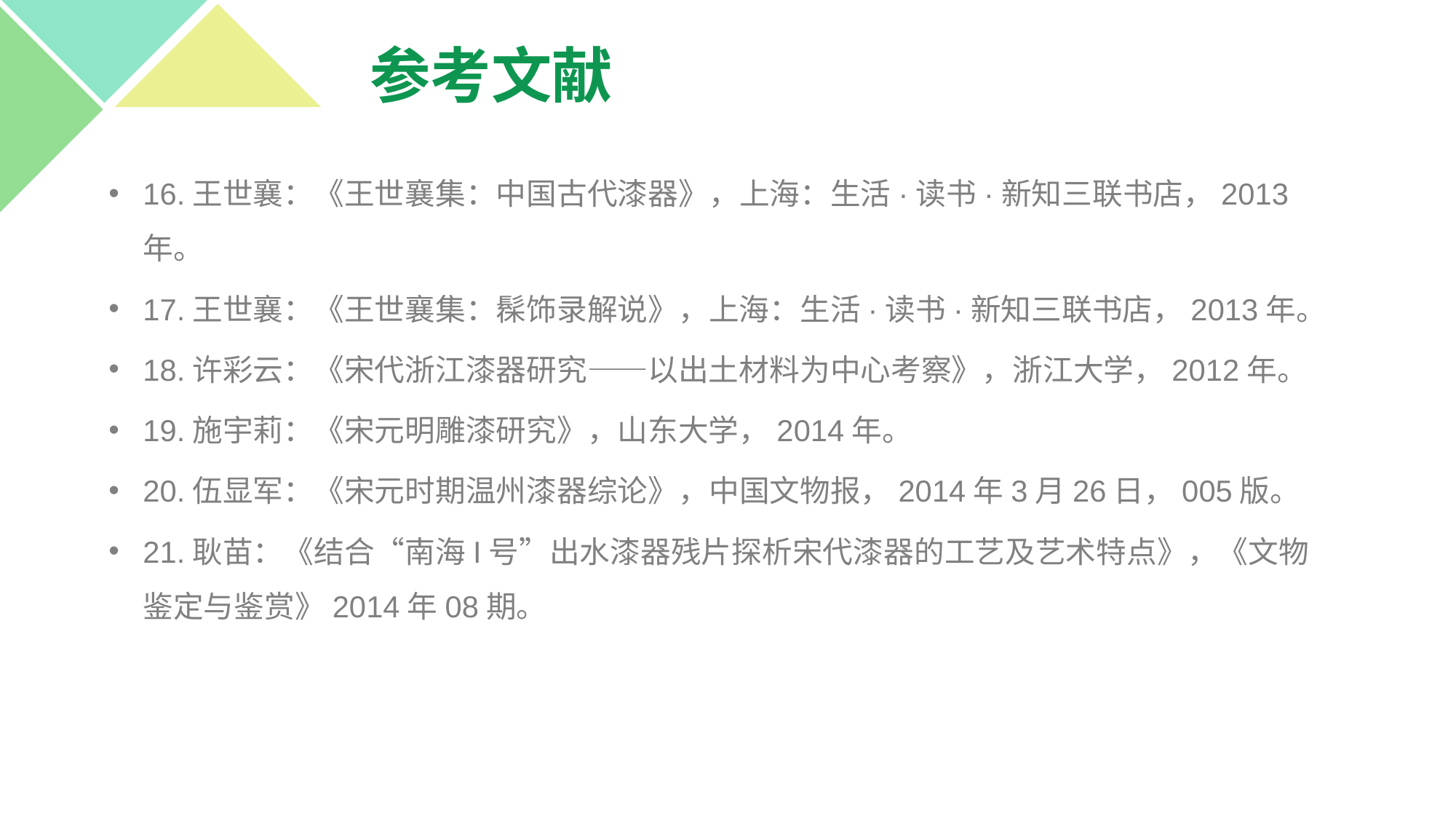

# 参考文献
16.王世襄：《王世襄集：中国古代漆器》，上海：生活·读书·新知三联书店，2013年。
17.王世襄：《王世襄集：髹饰录解说》，上海：生活·读书·新知三联书店，2013年。
18.许彩云：《宋代浙江漆器研究——以出土材料为中心考察》，浙江大学，2012年。
19.施宇莉：《宋元明雕漆研究》，山东大学，2014年。
20.伍显军：《宋元时期温州漆器综论》，中国文物报，2014年3月26日，005版。
21.耿苗：《结合“南海I号”出水漆器残片探析宋代漆器的工艺及艺术特点》，《文物鉴定与鉴赏》2014年08期。